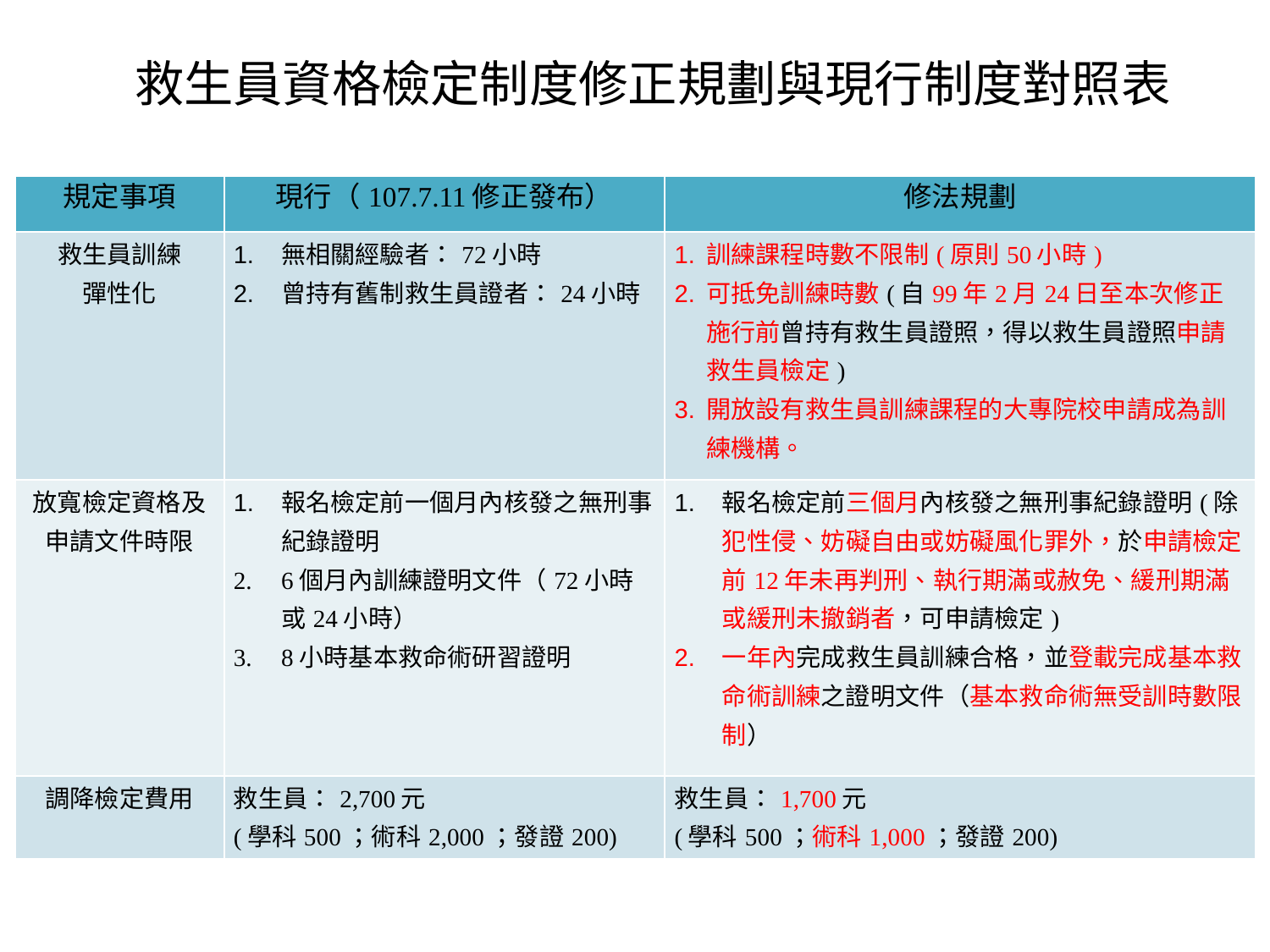

救生員資格檢定制度修正規劃與現行制度對照表
| 規定事項 | 現行（107.7.11修正發布） | 修法規劃 |
| --- | --- | --- |
| 救生員訓練 彈性化 | 無相關經驗者：72小時 曾持有舊制救生員證者：24小時 | 訓練課程時數不限制(原則50小時) 可抵免訓練時數(自99年2月24日至本次修正施行前曾持有救生員證照，得以救生員證照申請救生員檢定) 開放設有救生員訓練課程的大專院校申請成為訓練機構。 |
| 放寬檢定資格及申請文件時限 | 報名檢定前一個月內核發之無刑事紀錄證明 6個月內訓練證明文件（72小時或24小時） 8小時基本救命術研習證明 | 報名檢定前三個月內核發之無刑事紀錄證明(除犯性侵、妨礙自由或妨礙風化罪外，於申請檢定前12年未再判刑、執行期滿或赦免、緩刑期滿或緩刑未撤銷者，可申請檢定) 一年內完成救生員訓練合格，並登載完成基本救命術訓練之證明文件（基本救命術無受訓時數限制） |
| 調降檢定費用 | 救生員：2,700元 (學科500；術科2,000；發證200) | 救生員：1,700元 (學科500；術科1,000；發證200) |